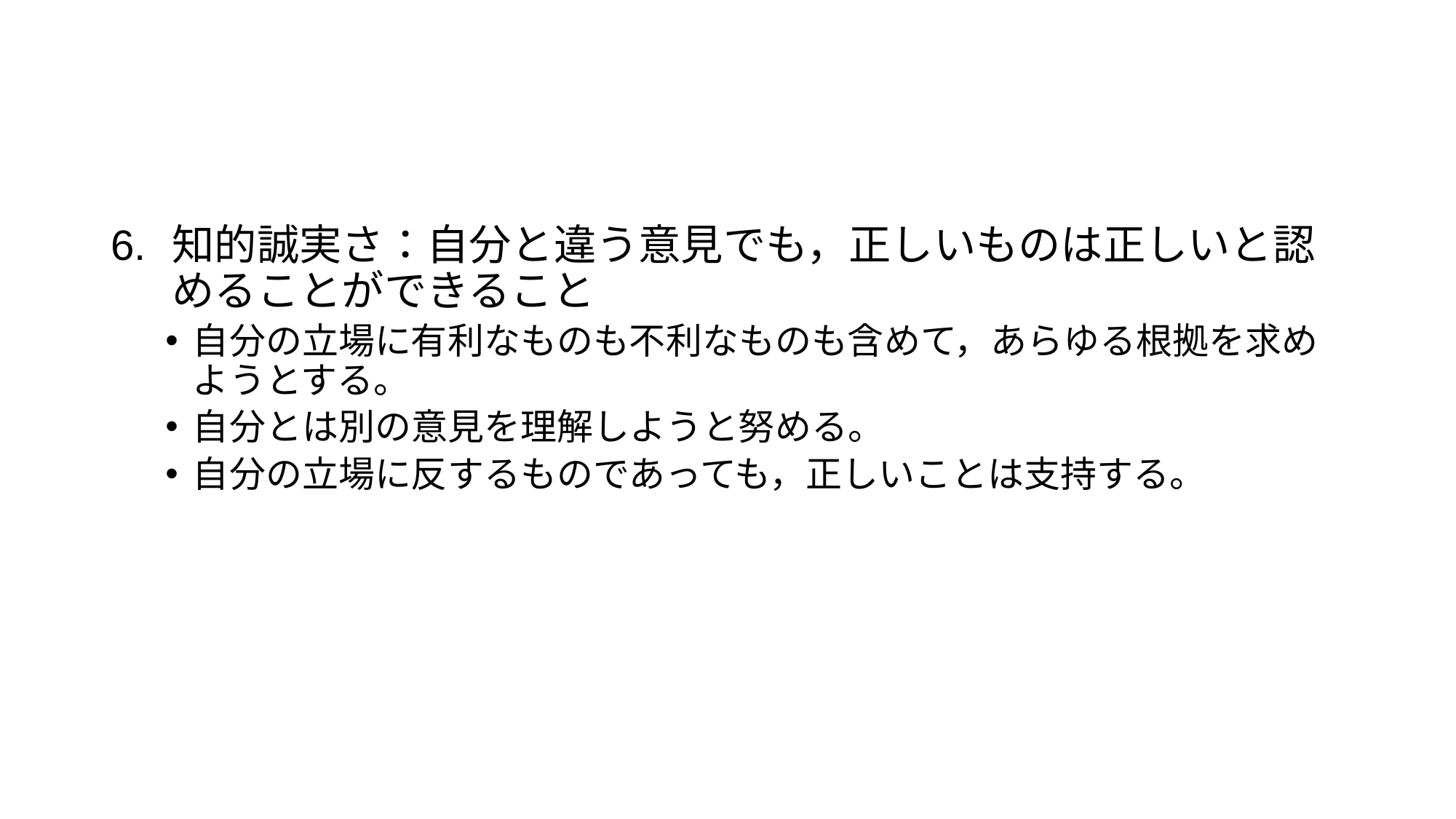

#
知的誠実さ：自分と違う意見でも，正しいものは正しいと認めることができること
自分の立場に有利なものも不利なものも含めて，あらゆる根拠を求めようとする。
自分とは別の意見を理解しようと努める。
自分の立場に反するものであっても，正しいことは支持する。